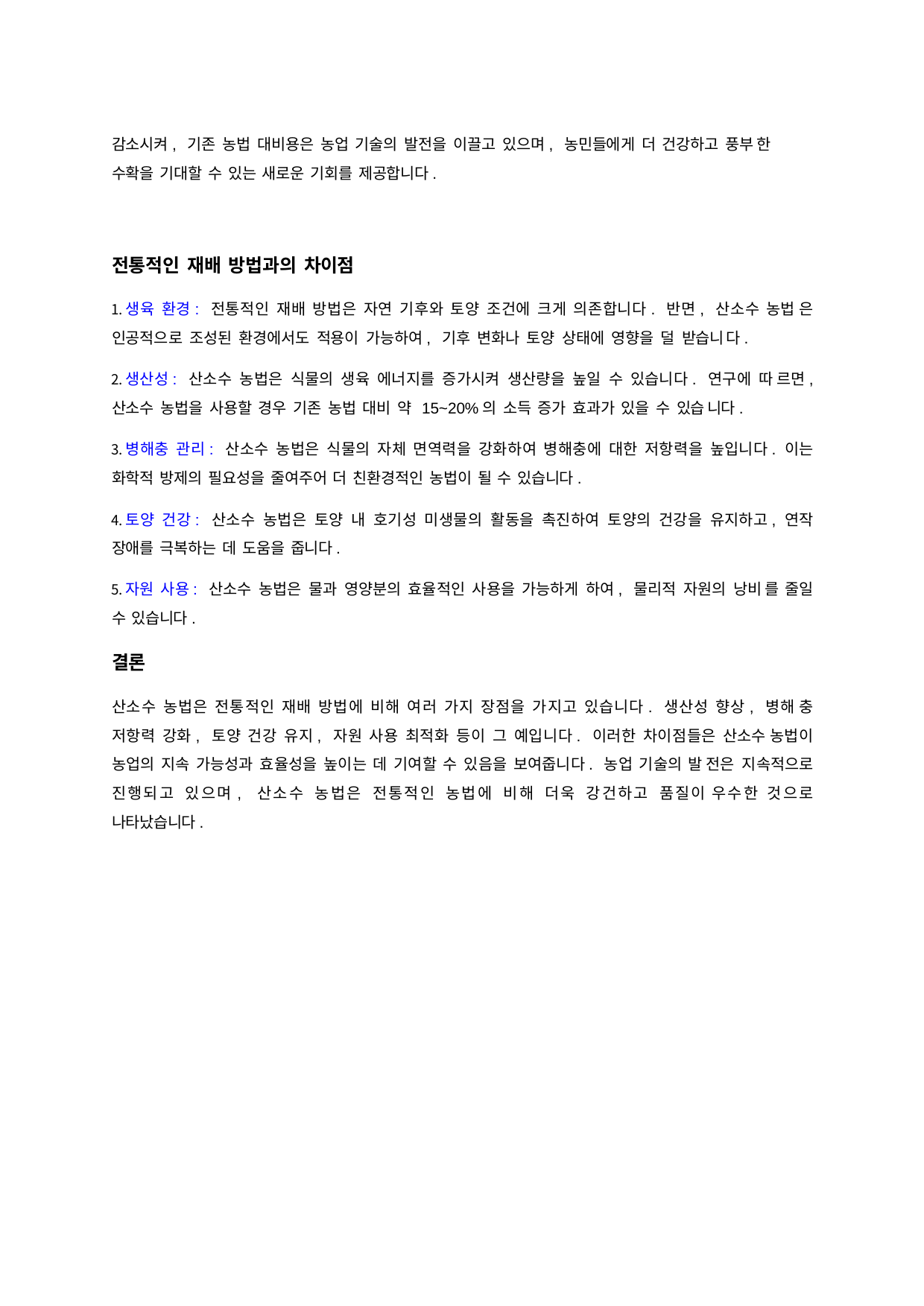

감소시켜, 기존 농법 대비용은 농업 기술의 발전을 이끌고 있으며, 농민들에게 더 건강하고 풍부 한 수확을 기대할 수 있는 새로운 기회를 제공합니다.
전통적인 재배 방법과의 차이점
	생육 환경: 전통적인 재배 방법은 자연 기후와 토양 조건에 크게 의존합니다. 반면, 산소수 농법 은 인공적으로 조성된 환경에서도 적용이 가능하여, 기후 변화나 토양 상태에 영향을 덜 받습니 다.
	생산성: 산소수 농법은 식물의 생육 에너지를 증가시켜 생산량을 높일 수 있습니다. 연구에 따 르면, 산소수 농법을 사용할 경우 기존 농법 대비 약 15~20%의 소득 증가 효과가 있을 수 있습 니다.
	병해충 관리: 산소수 농법은 식물의 자체 면역력을 강화하여 병해충에 대한 저항력을 높입니다. 이는 화학적 방제의 필요성을 줄여주어 더 친환경적인 농법이 될 수 있습니다.
	토양 건강: 산소수 농법은 토양 내 호기성 미생물의 활동을 촉진하여 토양의 건강을 유지하고, 연작 장애를 극복하는 데 도움을 줍니다.
	자원 사용: 산소수 농법은 물과 영양분의 효율적인 사용을 가능하게 하여, 물리적 자원의 낭비 를 줄일 수 있습니다.
결론
산소수 농법은 전통적인 재배 방법에 비해 여러 가지 장점을 가지고 있습니다. 생산성 향상, 병해 충 저항력 강화, 토양 건강 유지, 자원 사용 최적화 등이 그 예입니다. 이러한 차이점들은 산소수 농법이 농업의 지속 가능성과 효율성을 높이는 데 기여할 수 있음을 보여줍니다. 농업 기술의 발 전은 지속적으로 진행되고 있으며, 산소수 농법은 전통적인 농법에 비해 더욱 강건하고 품질이 우수한 것으로 나타났습니다.